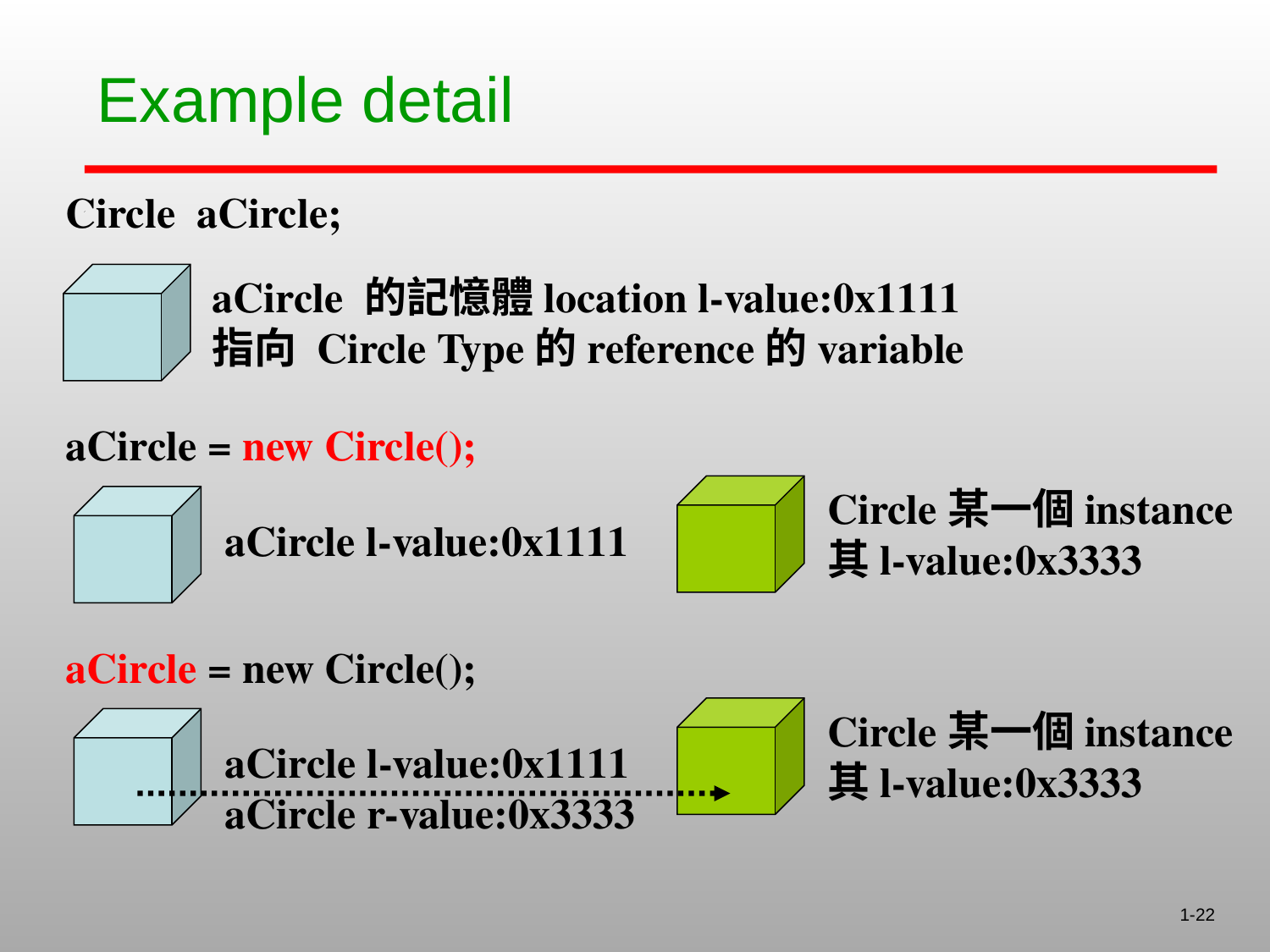

# Example detail
Circle  aCircle;

aCircle 的記憶體location l-value:0x1111
指向 Circle Type的reference的variable
aCircle = new Circle();

Circle某一個instance
其l-value:0x3333

aCircle l-value:0x1111
aCircle = new Circle();

Circle某一個instance
其l-value:0x3333

aCircle l-value:0x1111
aCircle r-value:0x3333

1-22